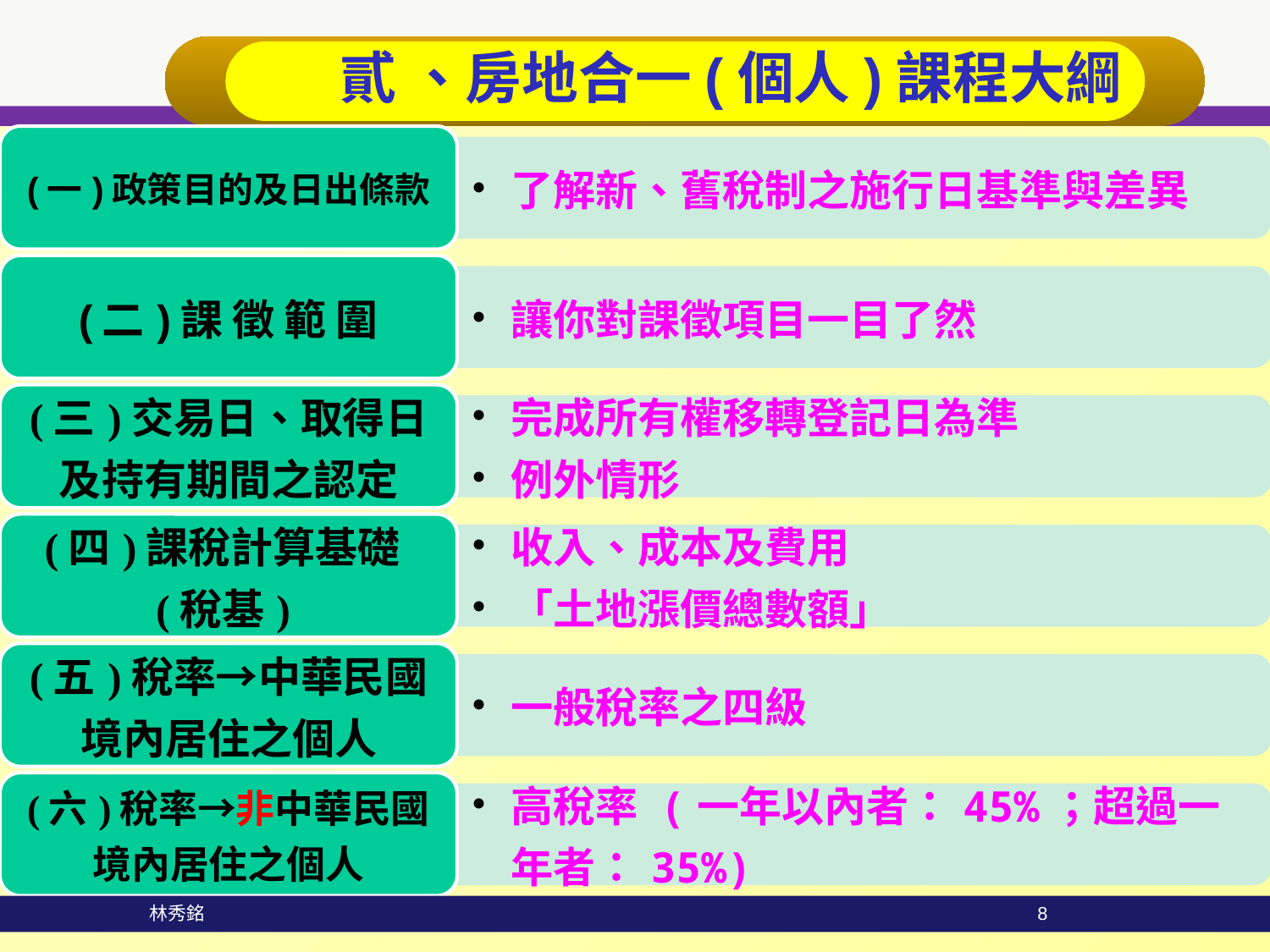

貳 、房地合一(個人)課程大綱

(一)政策目的及日出條款
(二)課 徵 範 圍
(四)課稅計算基礎(稅基)
(五)稅率→中華民國境內居住之個人
高稅率 (一年以內者：45%；超過一年者：35%)
收入、成本及費用
一般稅率之四級
了解新、舊稅制之施行日基準與差異
(六)稅率→非中華民國境內居住之個人
完成所有權移轉登記日為準
讓你對課徵項目一目了然
(三)交易日、取得日及持有期間之認定
「土地漲價總數額」
例外情形
                                 林秀銘
8